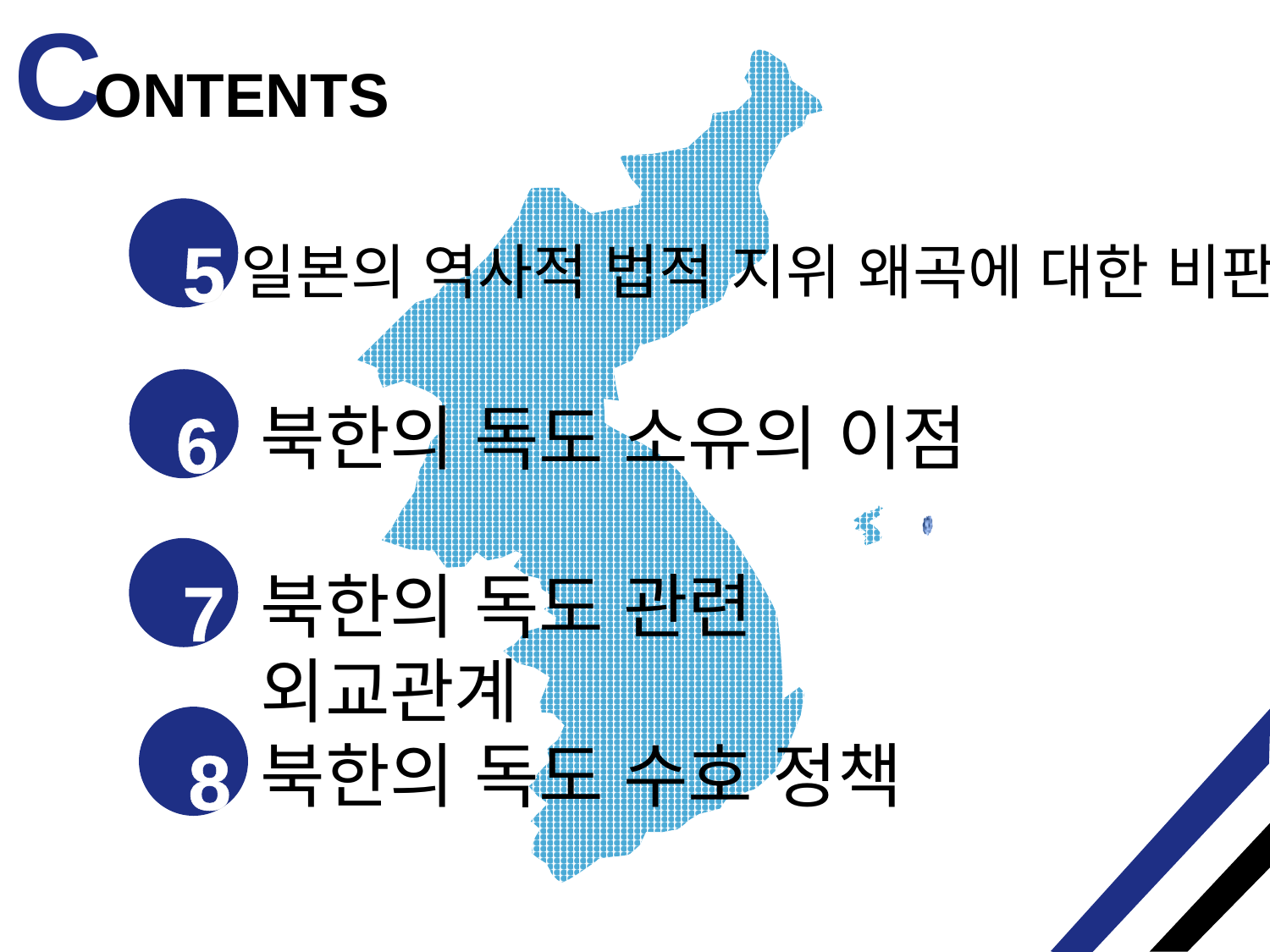

C
ONTENTS

5
일본의 역사적 법적 지위 왜곡에 대한 비판

6
북한의 독도 소유의 이점

7
북한의 독도 관련 외교관계

8

북한의 독도 수호 정책